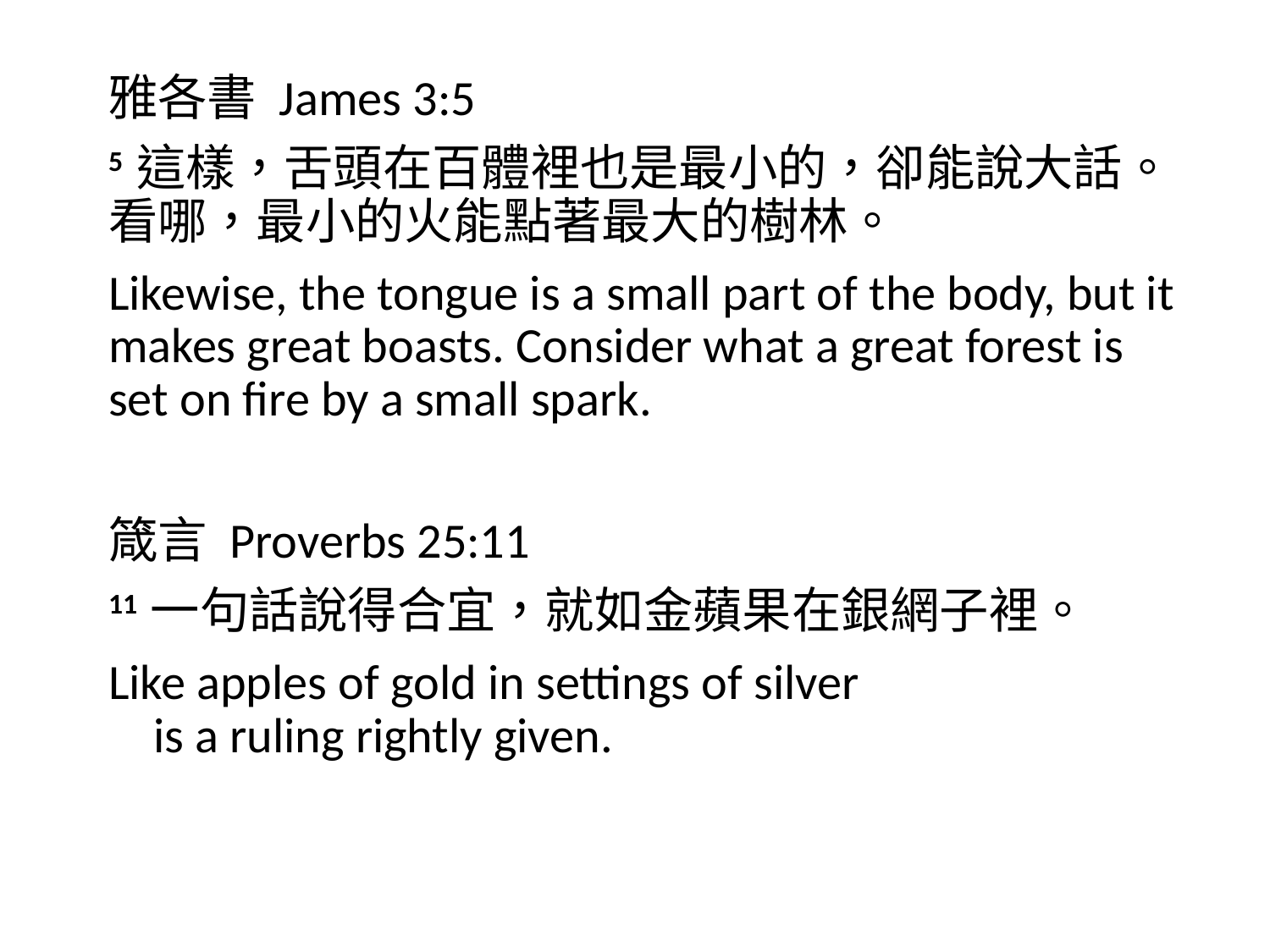

雅各書 James 3:5
5 這樣，舌頭在百體裡也是最小的，卻能說大話。看哪，最小的火能點著最大的樹林。
Likewise, the tongue is a small part of the body, but it makes great boasts. Consider what a great forest is set on fire by a small spark.

箴言 Proverbs 25:11
11 一句話說得合宜，就如金蘋果在銀網子裡。
Like apples of gold in settings of silver
    is a ruling rightly given.